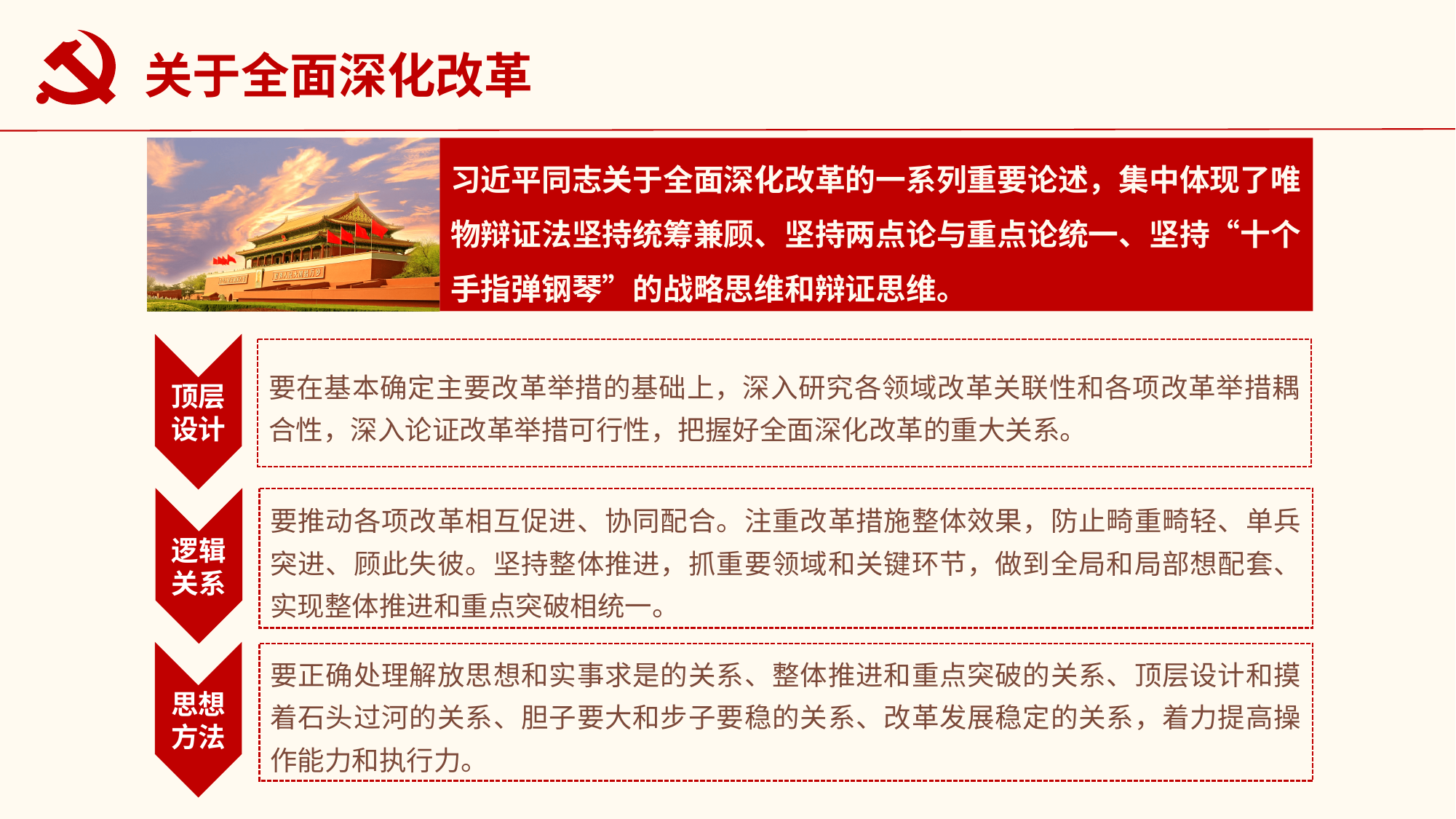

关于全面深化改革

习近平同志关于全面深化改革的一系列重要论述，集中体现了唯物辩证法坚持统筹兼顾、坚持两点论与重点论统一、坚持“十个手指弹钢琴”的战略思维和辩证思维。
要在基本确定主要改革举措的基础上，深入研究各领域改革关联性和各项改革举措耦合性，深入论证改革举措可行性，把握好全面深化改革的重大关系。
顶层设计
要推动各项改革相互促进、协同配合。注重改革措施整体效果，防止畸重畸轻、单兵突进、顾此失彼。坚持整体推进，抓重要领域和关键环节，做到全局和局部想配套、实现整体推进和重点突破相统一。
逻辑关系
要正确处理解放思想和实事求是的关系、整体推进和重点突破的关系、顶层设计和摸着石头过河的关系、胆子要大和步子要稳的关系、改革发展稳定的关系，着力提高操作能力和执行力。
思想方法